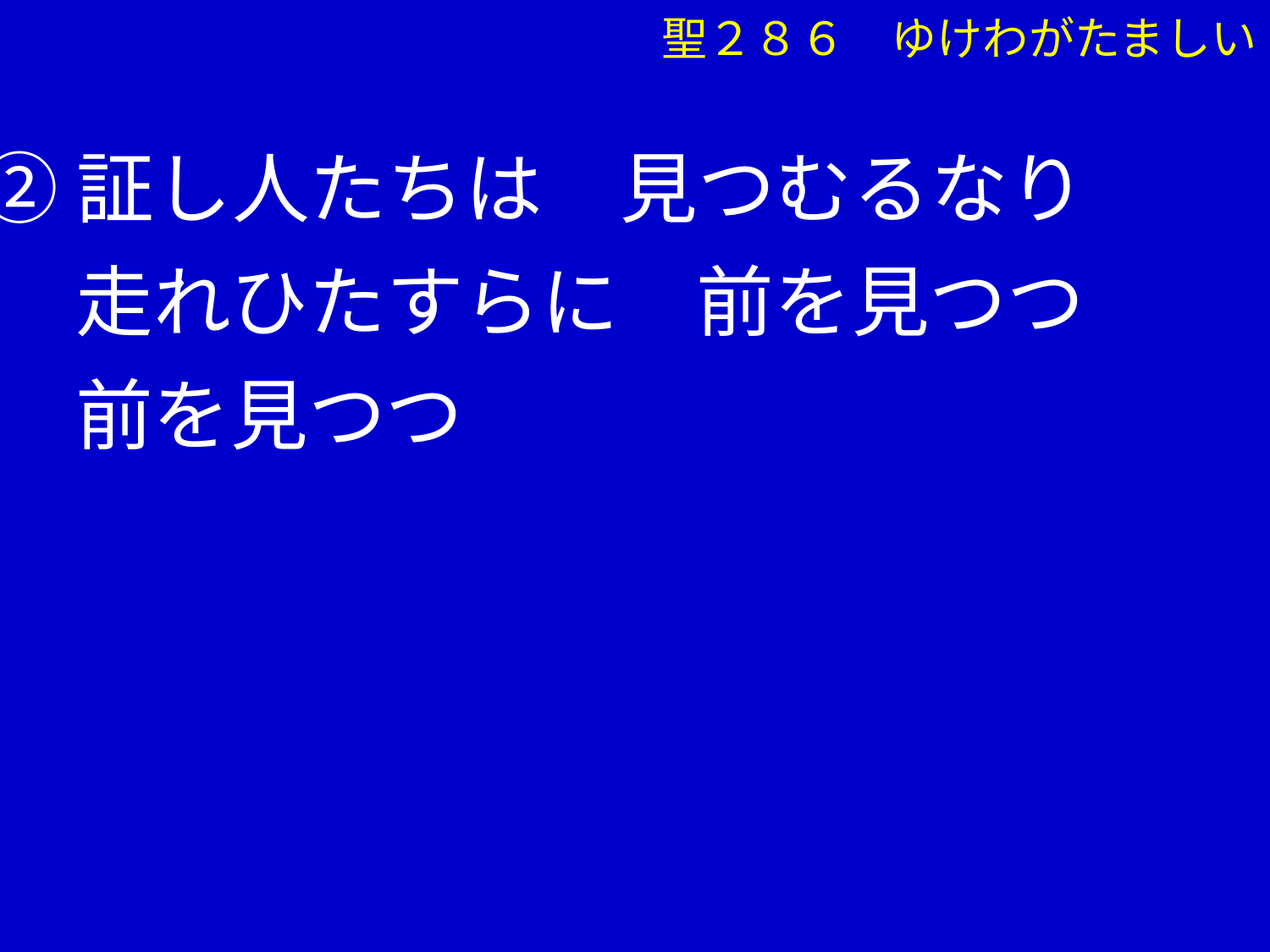

聖２８６　ゆけわがたましい
②証し人たちは　見つむるなり
　 走れひたすらに　前を見つつ
　 前を見つつ